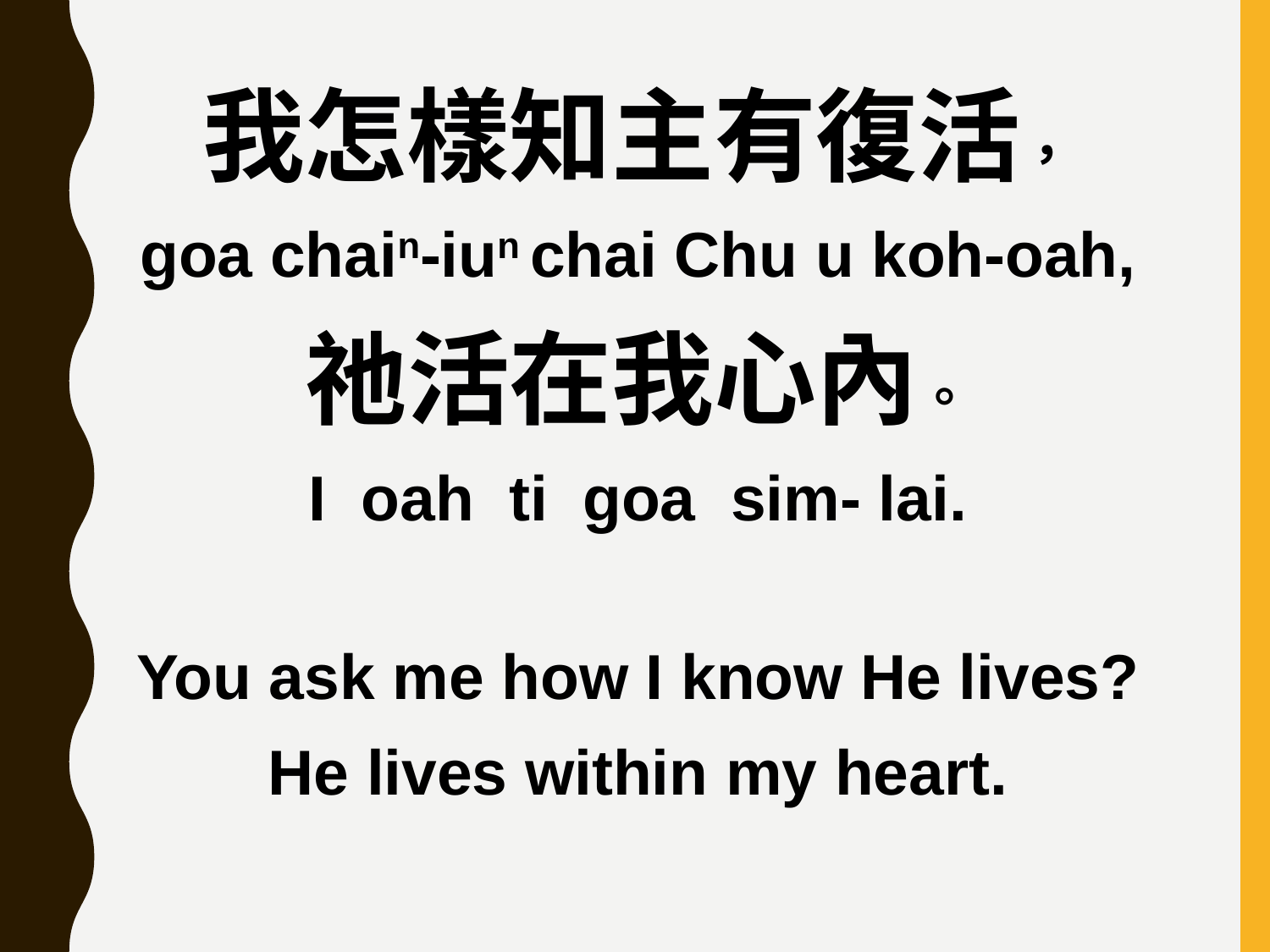

我怎樣知主有復活，
goa chain-iun chai Chu u koh-oah,
祂活在我心內。
I  oah  ti  goa  sim- lai.

You ask me how I know He lives?
He lives within my heart.